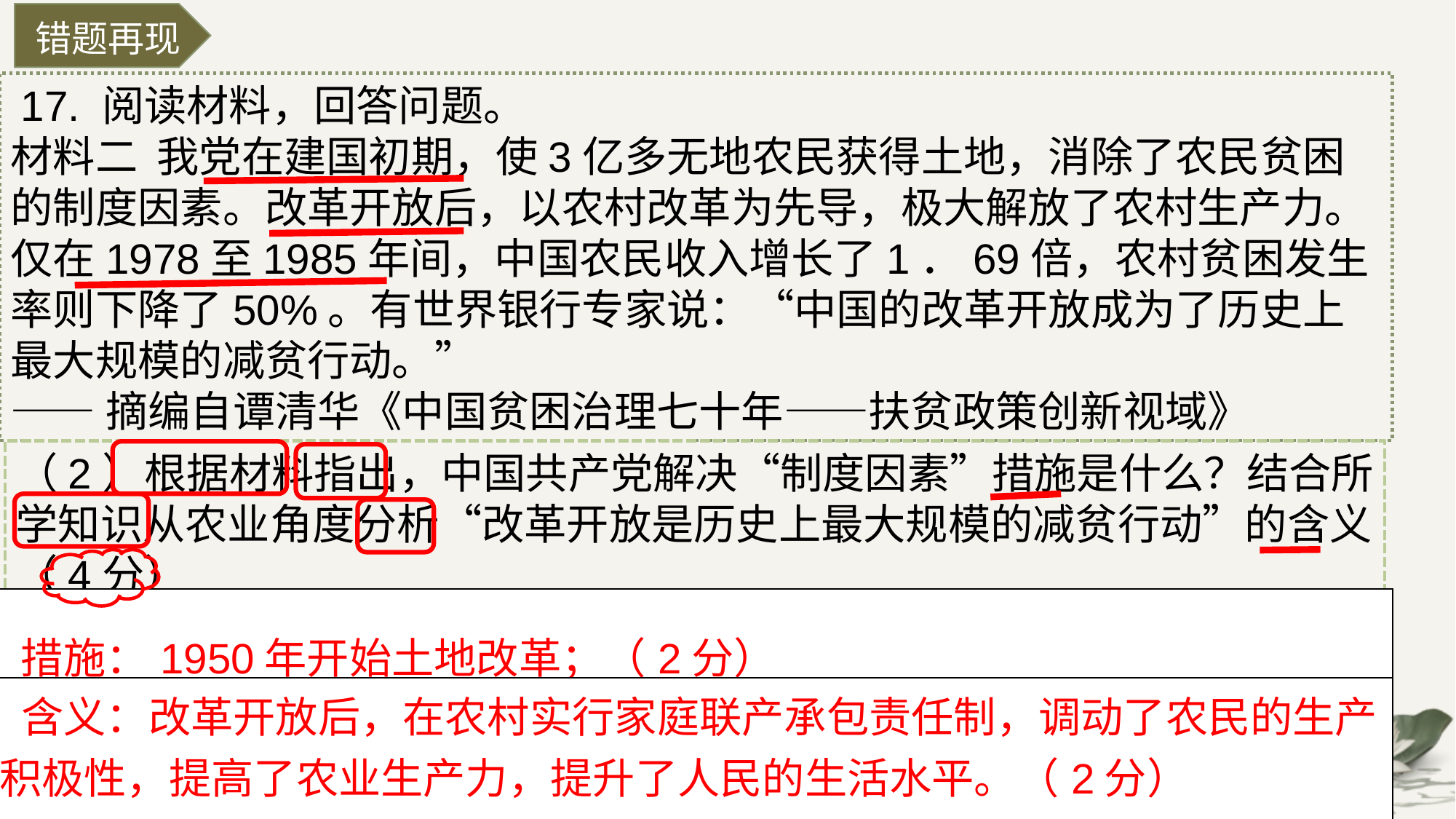

错题再现
 17. 阅读材料，回答问题。
材料二  我党在建国初期，使3亿多无地农民获得土地，消除了农民贫困的制度因素。改革开放后，以农村改革为先导，极大解放了农村生产力。仅在1978至1985年间，中国农民收入增长了1．69倍，农村贫困发生率则下降了50%。有世界银行专家说：“中国的改革开放成为了历史上最大规模的减贫行动。”
——摘编自谭清华《中国贫困治理七十年——扶贫政策创新视域》
（2）根据材料指出，中国共产党解决“制度因素”措施是什么？结合所学知识从农业角度分析“改革开放是历史上最大规模的减贫行动”的含义（4分）

| 措施：1950年开始土地改革；（2分） |
| --- |
| 含义：改革开放后，在农村实行家庭联产承包责任制，调动了农民的生产积极性，提高了农业生产力，提升了人民的生活水平。（2分） |